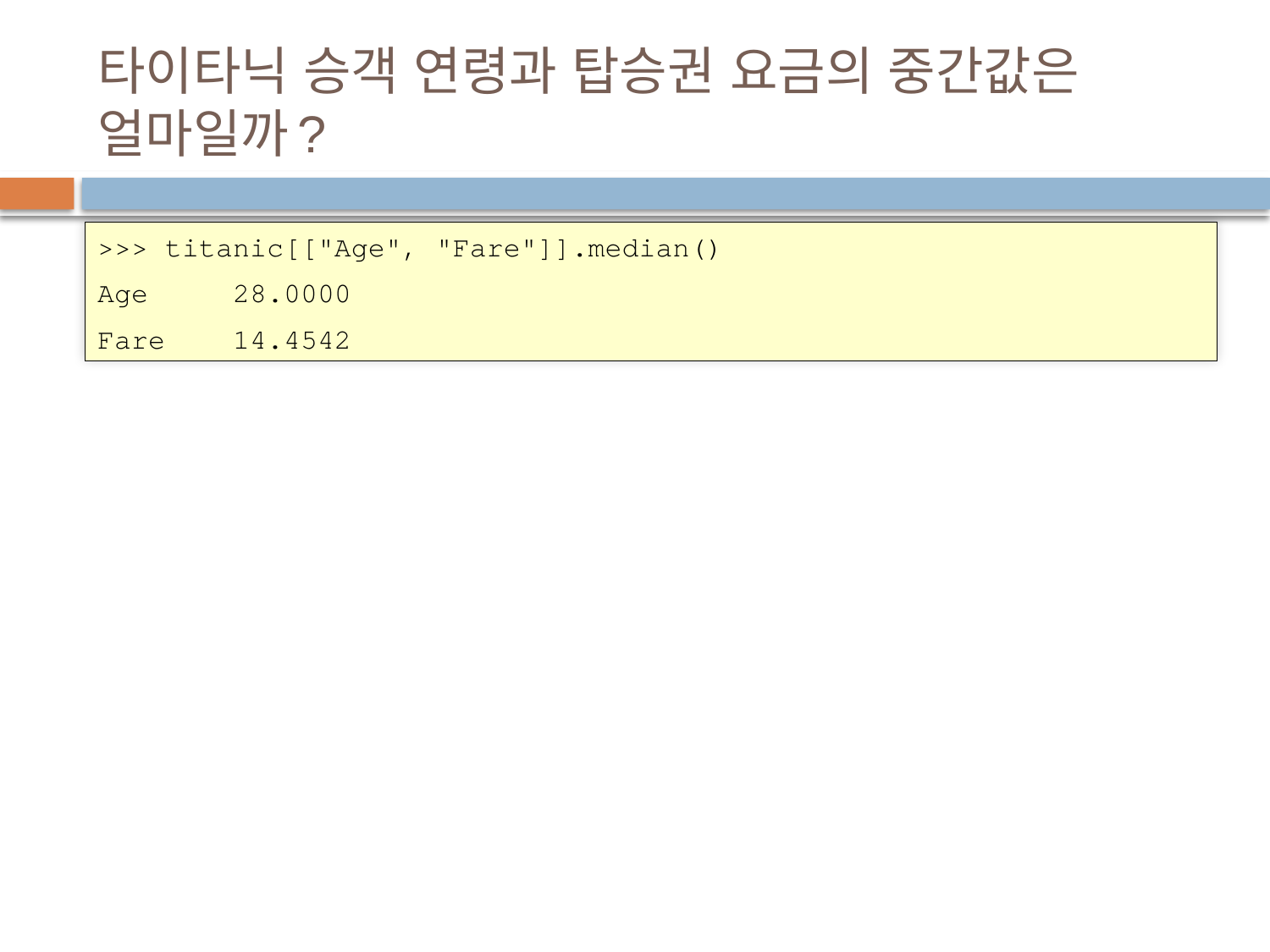

# 타이타닉 승객 연령과 탑승권 요금의 중간값은 얼마일까?
>>> titanic[["Age", "Fare"]].median()
Age     28.0000
Fare    14.4542